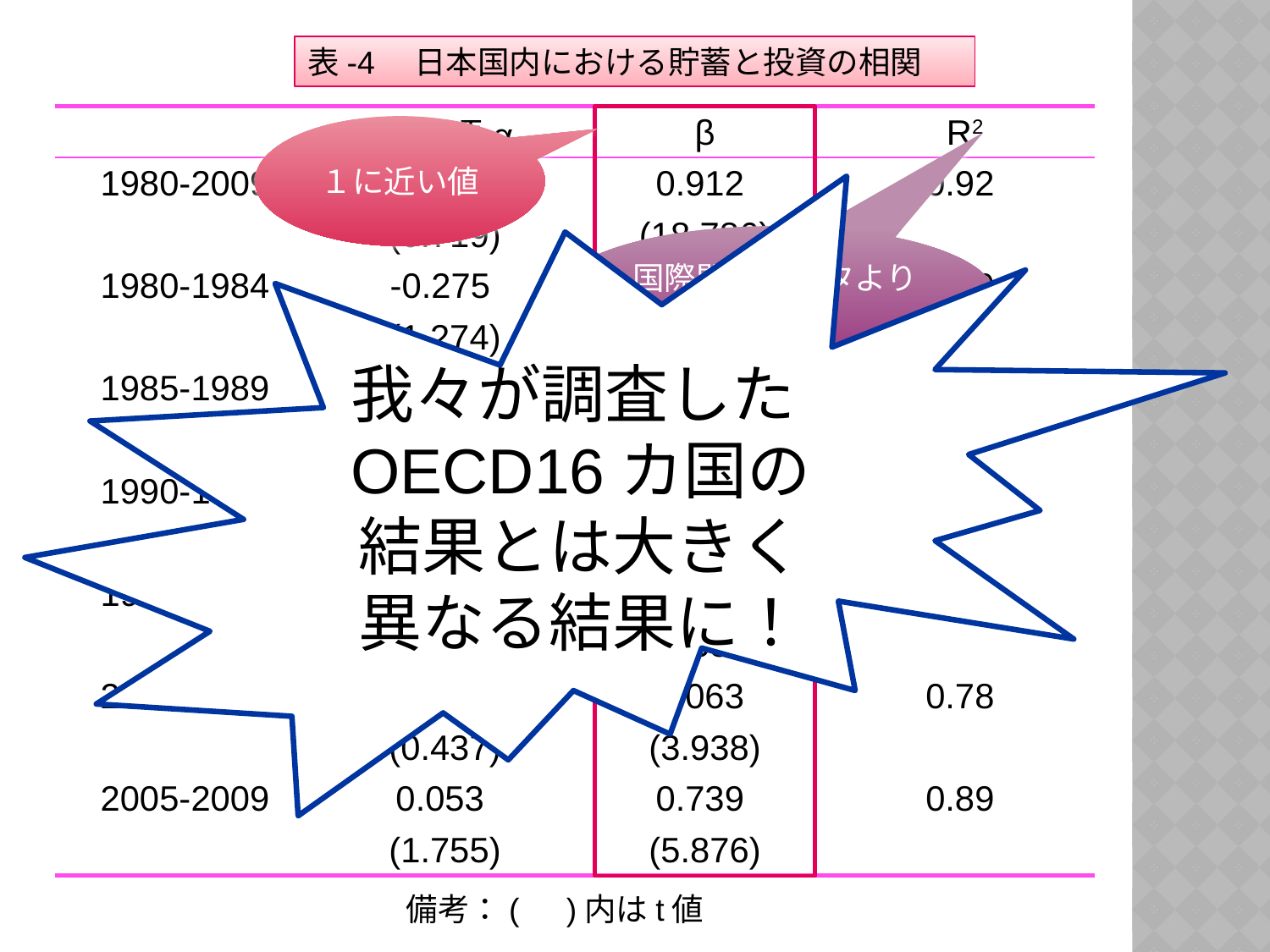

表-4　日本国内における貯蓄と投資の相関
|  | 定数項α | β | R2 |
| --- | --- | --- | --- |
| 1980-2009 | 0.010 | 0.912 | 0.92 |
|  | (0.719) | (18.786) |  |
| 1980-1984 | -0.275 | 1.862 | 0.60 |
|  | (1.274) | (2.656) |  |
| 1985-1989 | -0.349 | 1.992 | 0.90 |
|  | (3.326) | (6.148) |  |
| 1990-1994 | -0.086 | 1.208 | 0.94 |
|  | (1.668) | (7.661) |  |
| 1995-1999 | -0.071 | 1.204 | 0.91 |
|  | (1.352) | (6.531) |  |
| 2000-2004 | -0.030 | 1.063 | 0.78 |
|  | (0.437) | (3.938) |  |
| 2005-2009 | 0.053 | 0.739 | 0.89 |
|  | (1.755) | (5.876) |  |

１に近い値
我々が調査したOECD16カ国の結果とは大きく異なる結果に！
国際間のデータより１に近い
備考：(　)内はt値